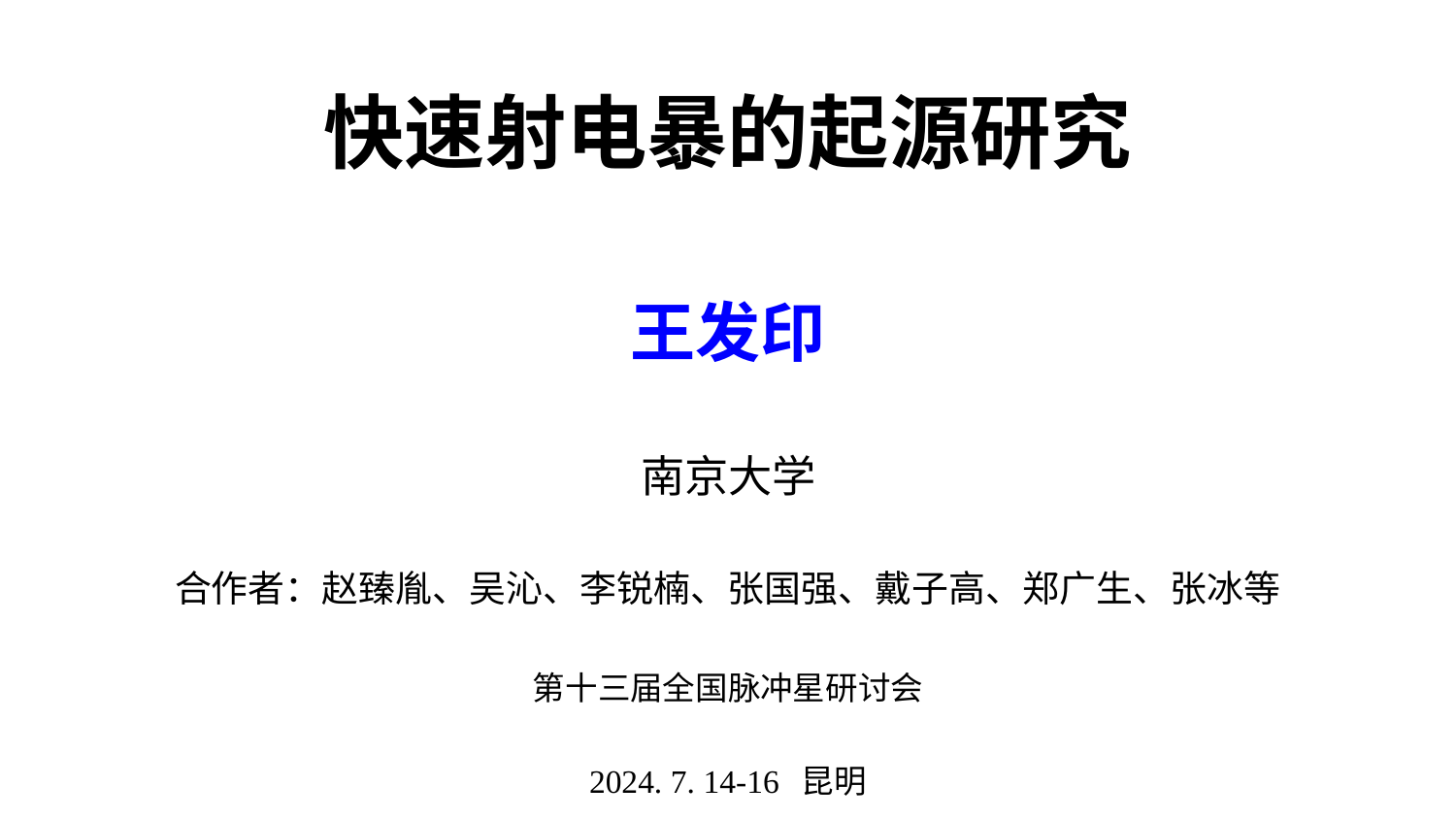

# 快速射电暴的起源研究

王发印

南京大学

合作者：赵臻胤、吴沁、李锐楠、张国强、戴子高、郑广生、张冰等

第十三届全国脉冲星研讨会

2024. 7. 14-16  昆明